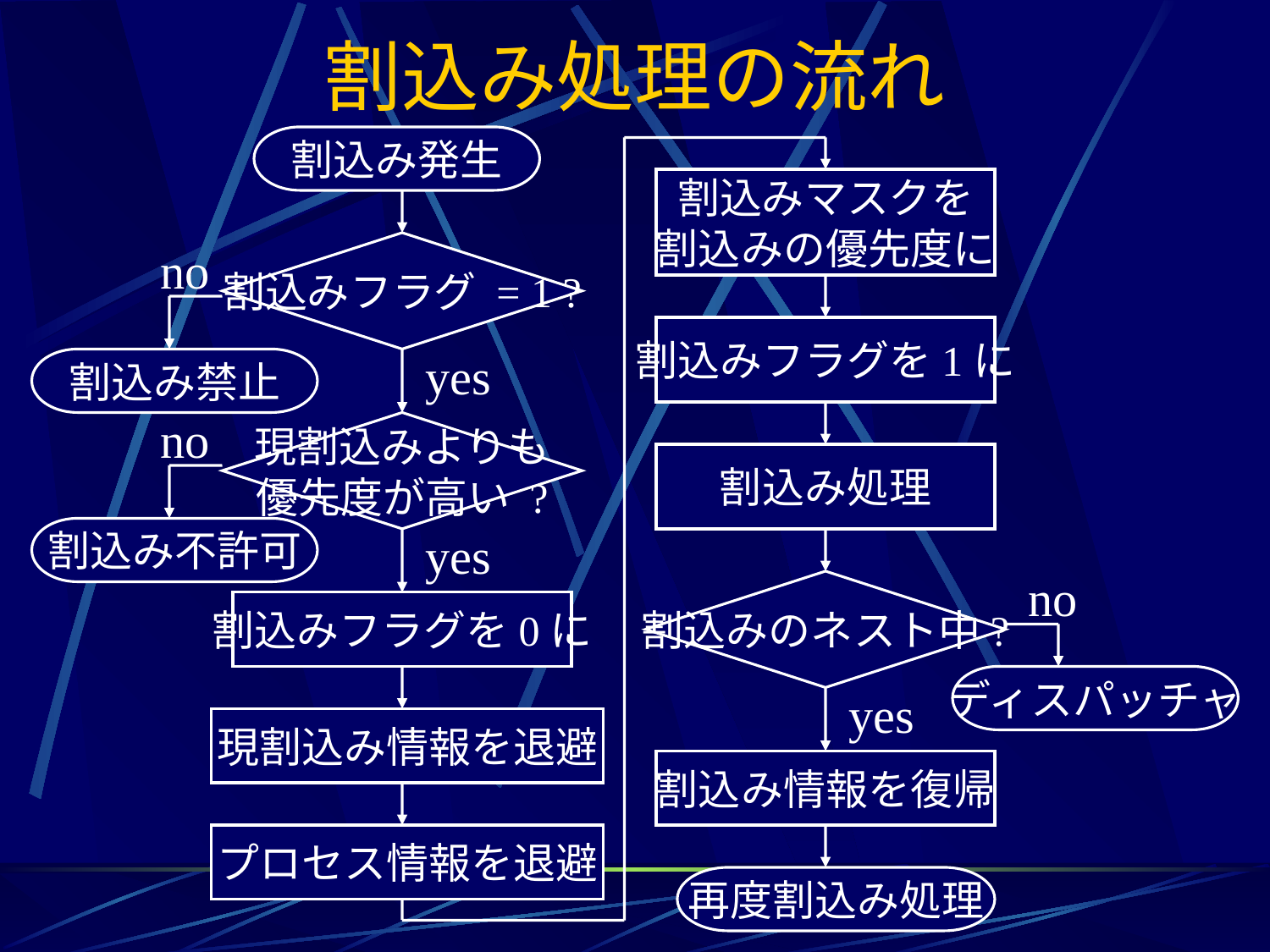

# 割込み処理の流れ
割込み発生

割込みマスクを
割込みの優先度に

no
割込みフラグ = 1 ?

割込みフラグを1に
yes
割込み禁止

no

現割込みよりも
優先度が高い ?
割込み処理

割込み不許可
yes

no
割込みのネスト中?
割込みフラグを0に

ディスパッチャ
yes

現割込み情報を退避
割込み情報を復帰

プロセス情報を退避

再度割込み処理